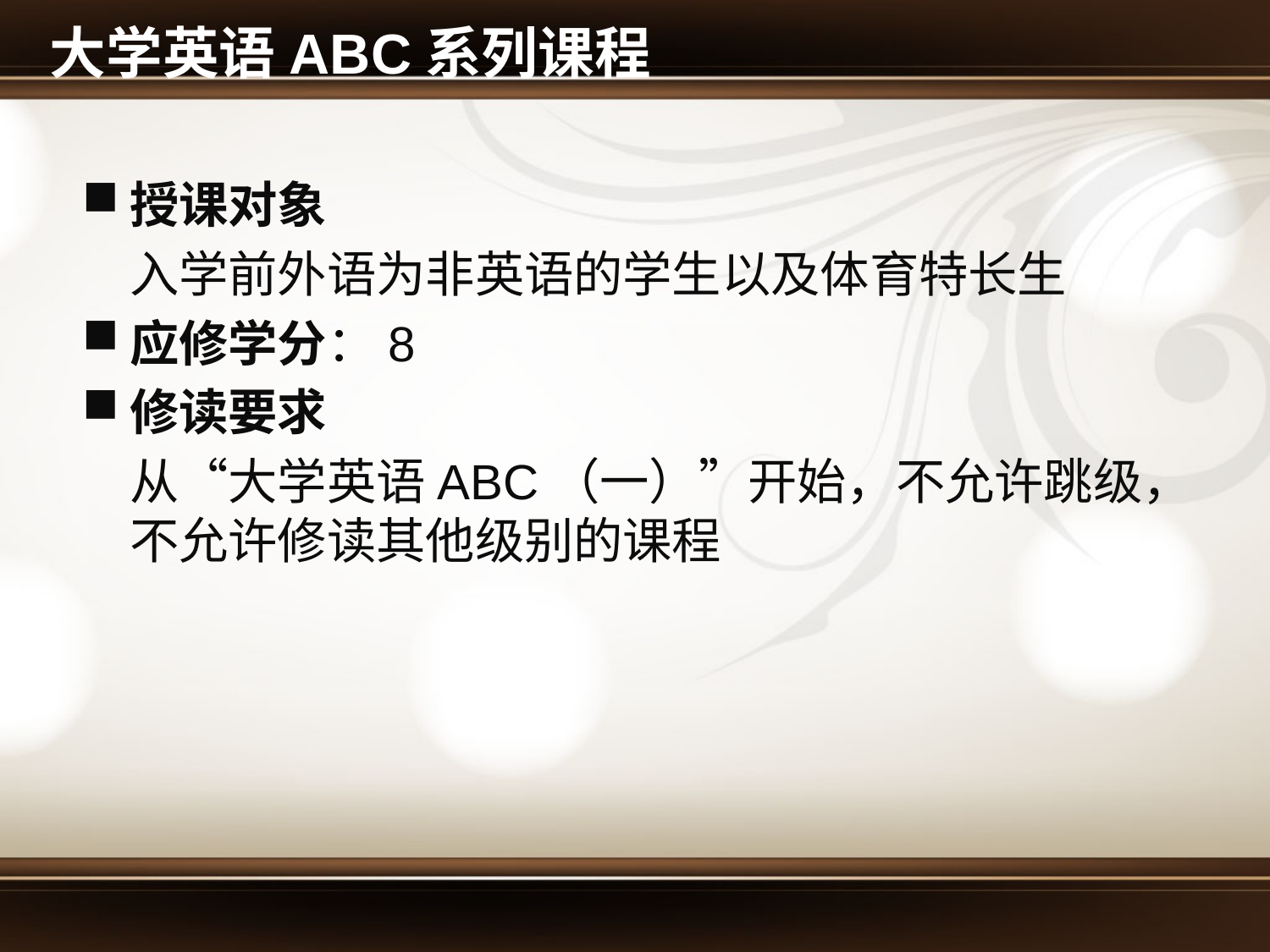

# 大学英语ABC系列课程
授课对象
	入学前外语为非英语的学生以及体育特长生
应修学分：8
修读要求
	从“大学英语ABC（一）”开始，不允许跳级，不允许修读其他级别的课程